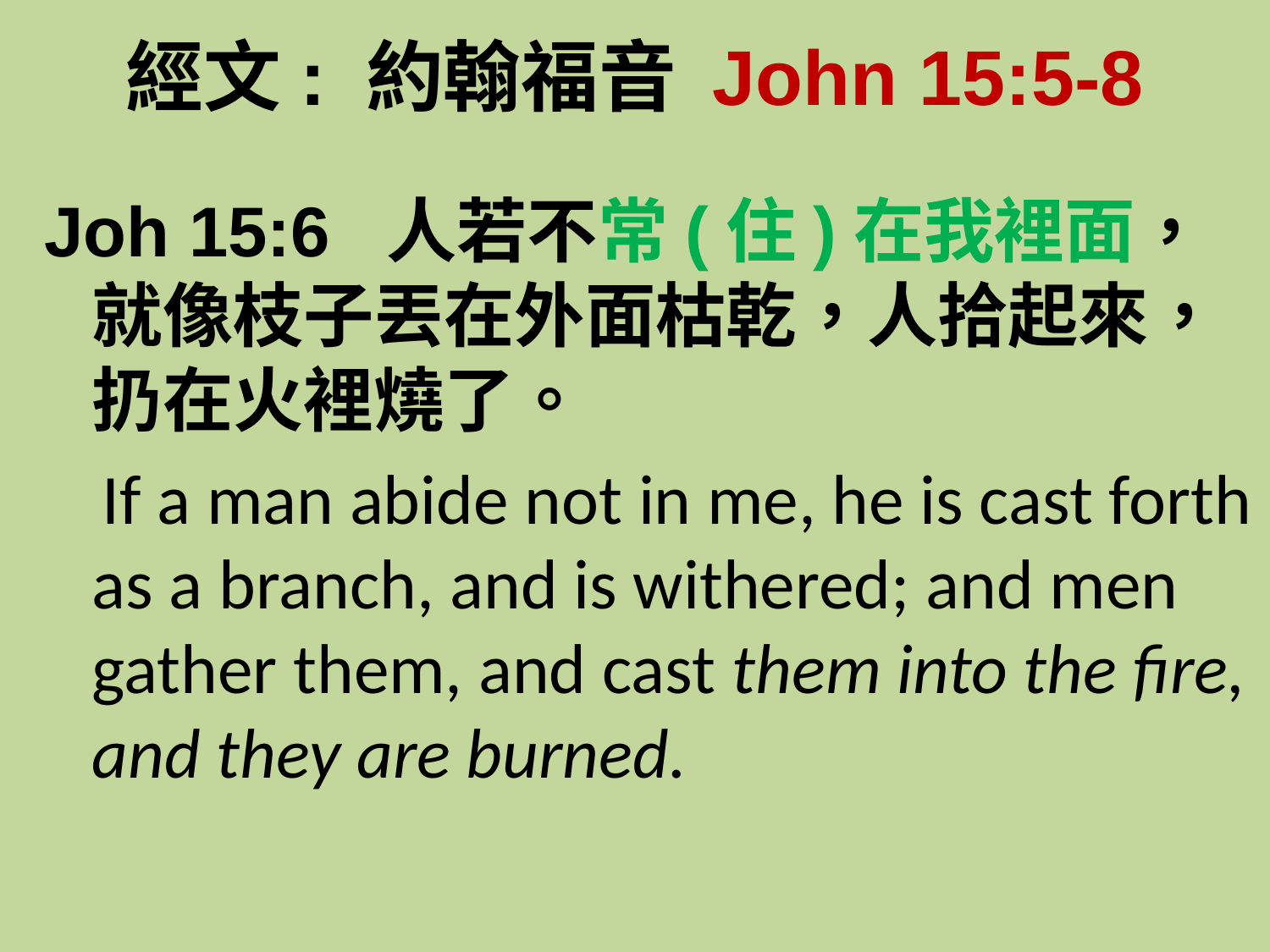

# 經文: 約翰福音 John 15:5-8
Joh 15:6  人若不常(住)在我裡面，就像枝子丟在外面枯乾，人拾起來，扔在火裡燒了。
    If a man abide not in me, he is cast forth as a branch, and is withered; and men gather them, and cast them into the fire, and they are burned.